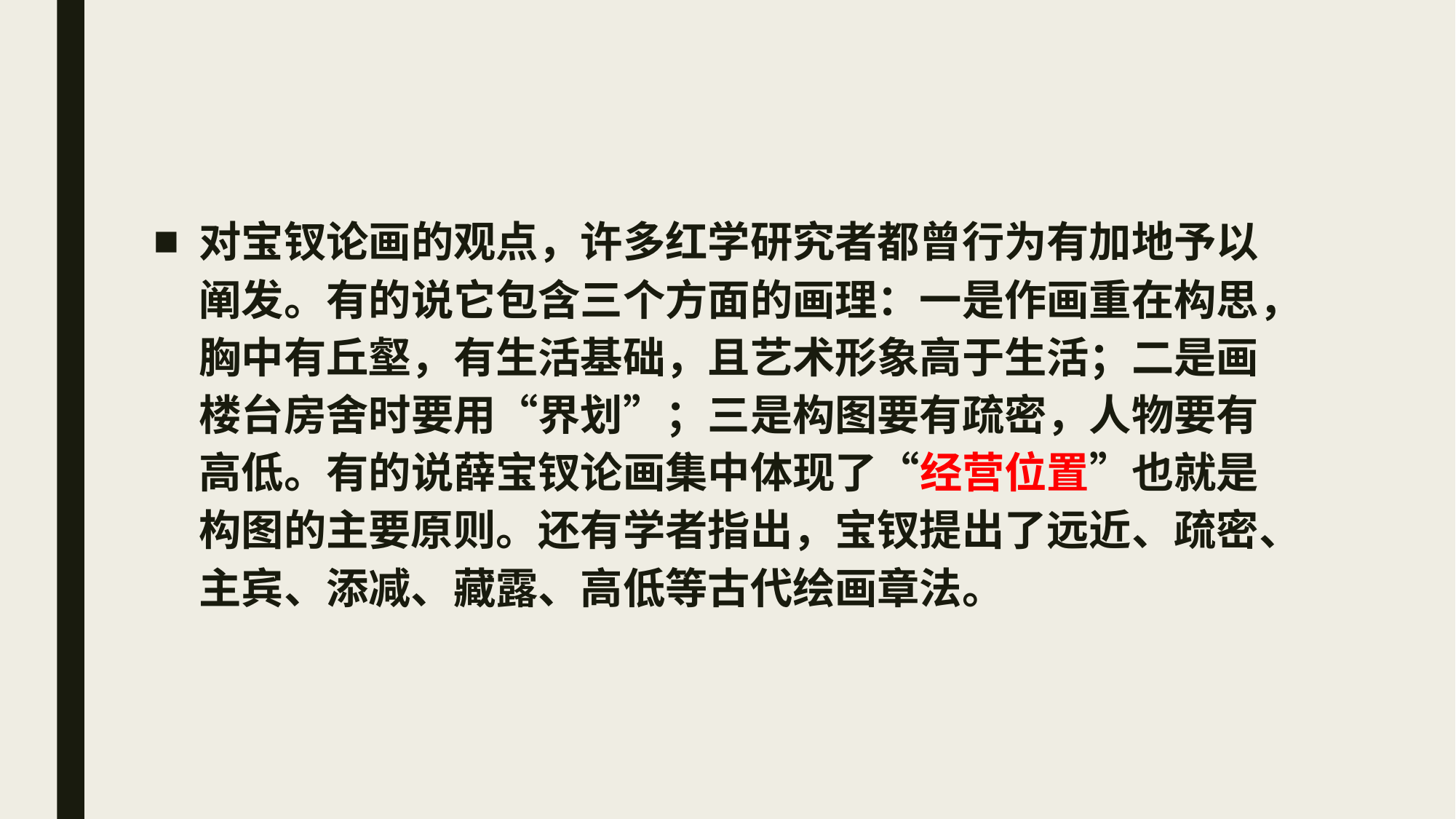

#
对宝钗论画的观点，许多红学研究者都曾行为有加地予以阐发。有的说它包含三个方面的画理：一是作画重在构思，胸中有丘壑，有生活基础，且艺术形象高于生活；二是画楼台房舍时要用“界划”；三是构图要有疏密，人物要有高低。有的说薛宝钗论画集中体现了“经营位置”也就是构图的主要原则。还有学者指出，宝钗提出了远近、疏密、主宾、添减、藏露、高低等古代绘画章法。